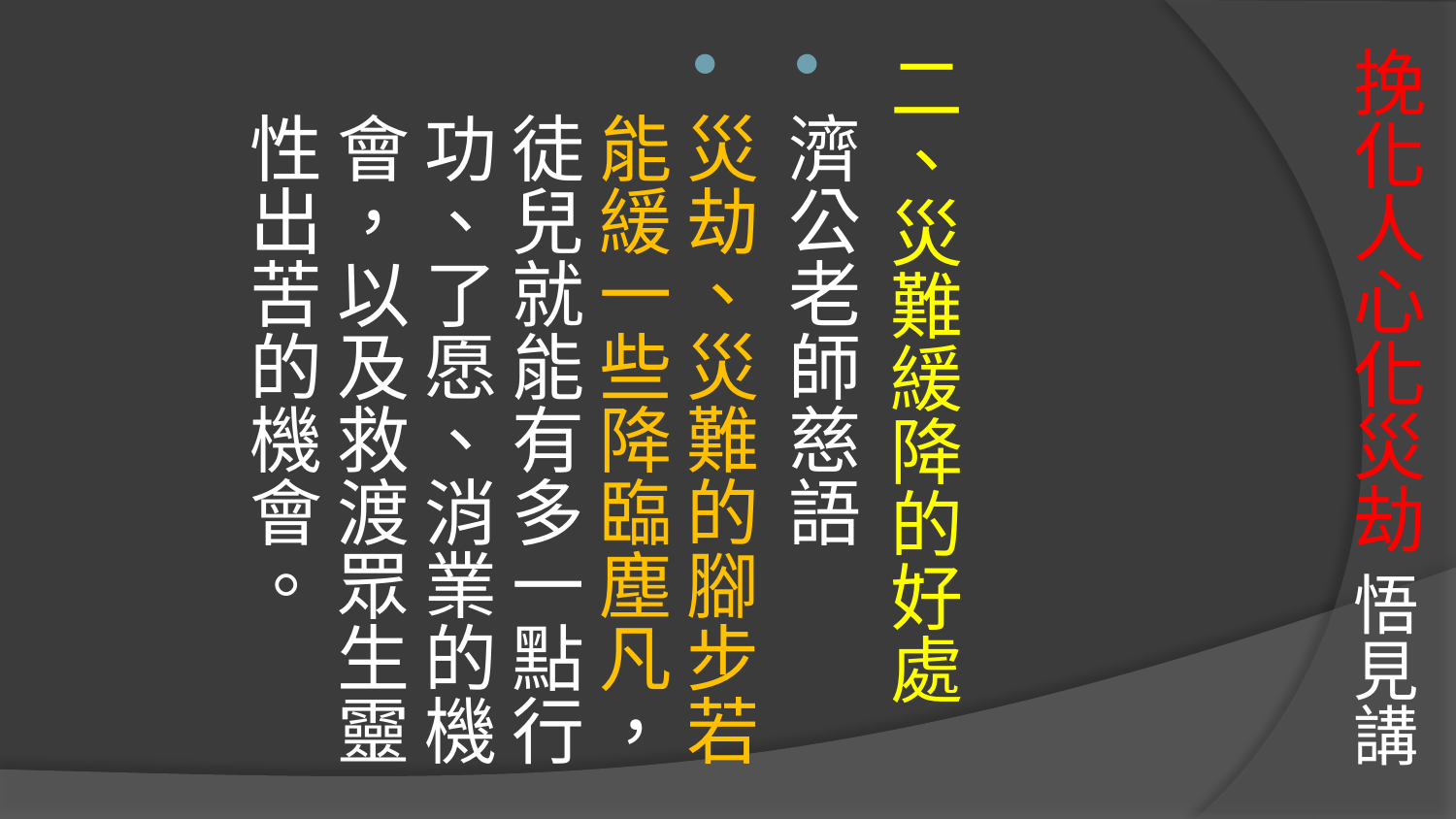

# 挽化人心化災劫 悟見講
二、災難緩降的好處
濟公老師慈語
災劫、災難的腳步若能緩一些降臨塵凡，徒兒就能有多一點行功、了愿、消業的機會，以及救渡眾生靈性出苦的機會。